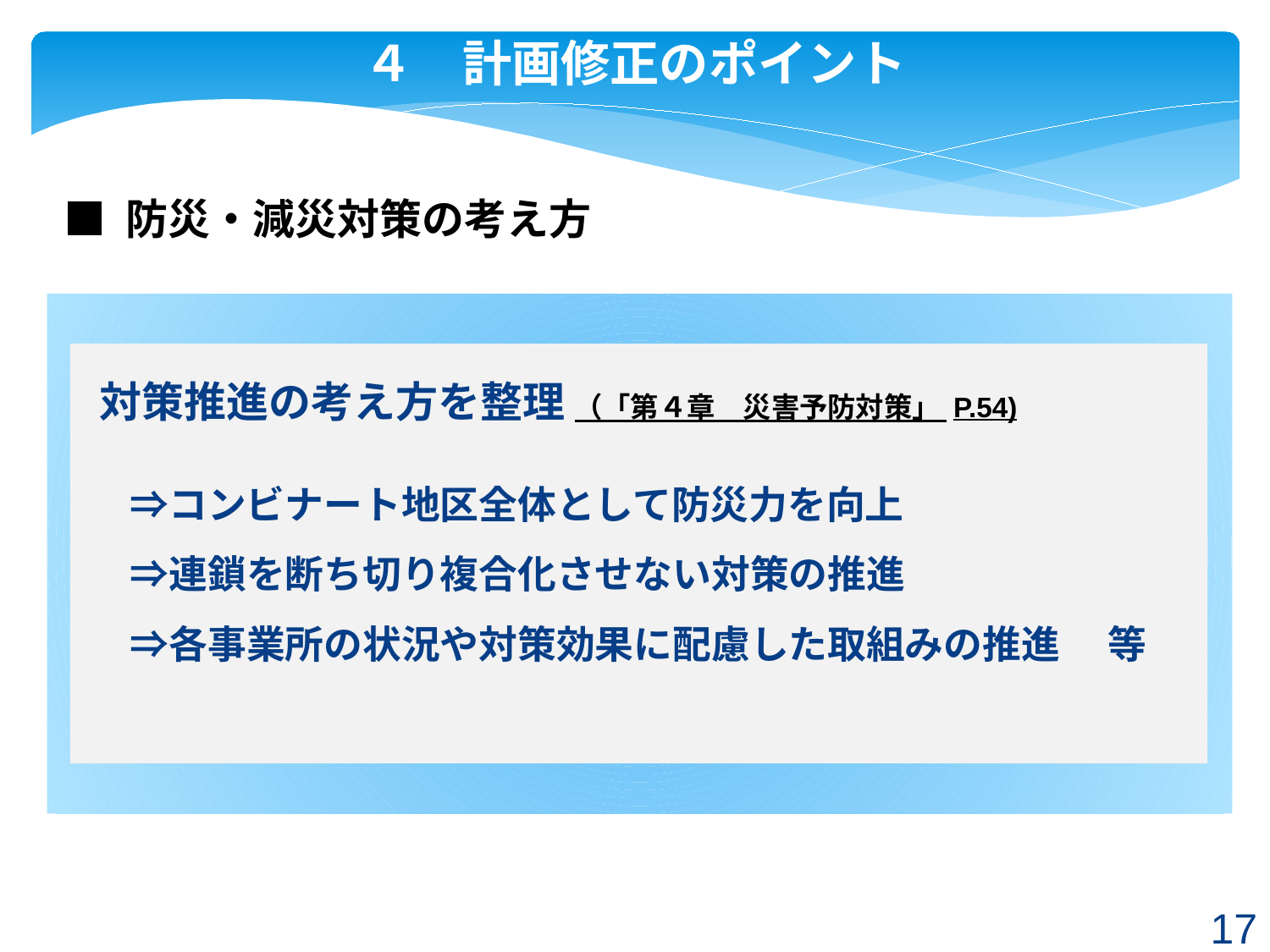

４　計画修正のポイント

■ 防災・減災対策の考え方

 対策推進の考え方を整理 （「第４章　災害予防対策」 P.54)
　 ⇒コンビナート地区全体として防災力を向上
　 ⇒連鎖を断ち切り複合化させない対策の推進
　 ⇒各事業所の状況や対策効果に配慮した取組みの推進 　等

17